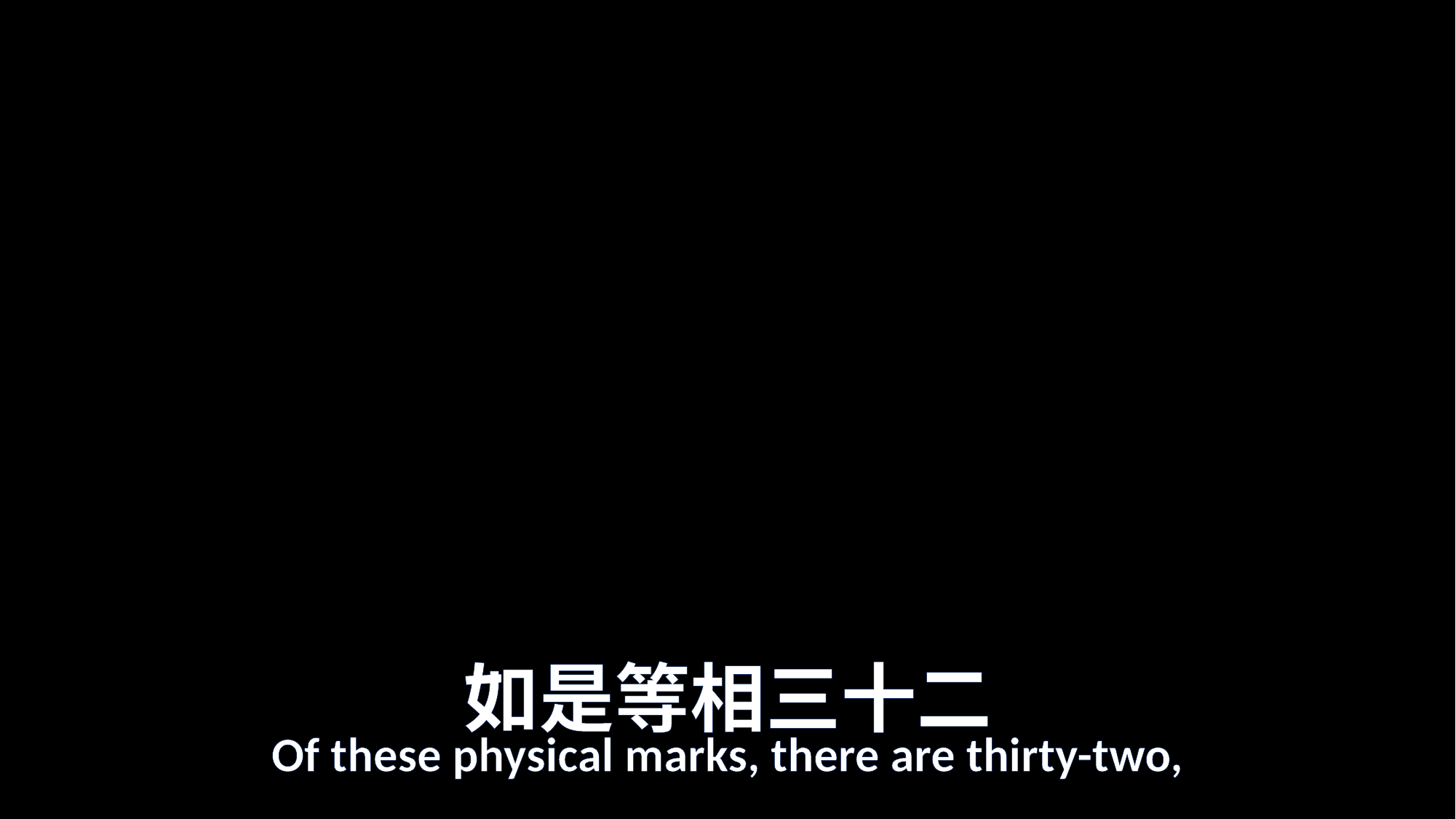

# 如是等相三十二
Of these physical marks, there are thirty-two,